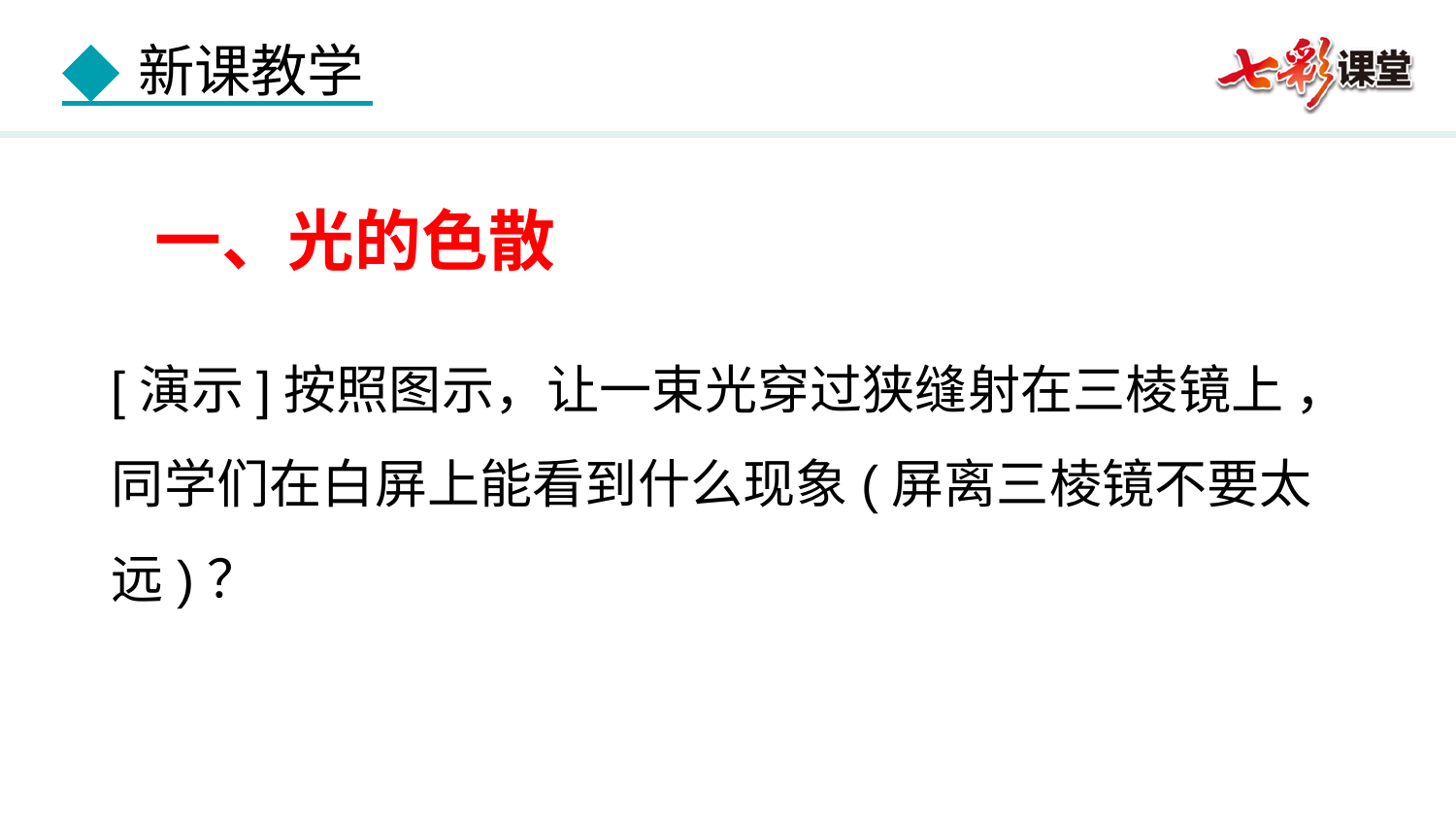

一、光的色散
[演示]按照图示，让一束光穿过狭缝射在三棱镜上 ，
同学们在白屏上能看到什么现象(屏离三棱镜不要太远)？